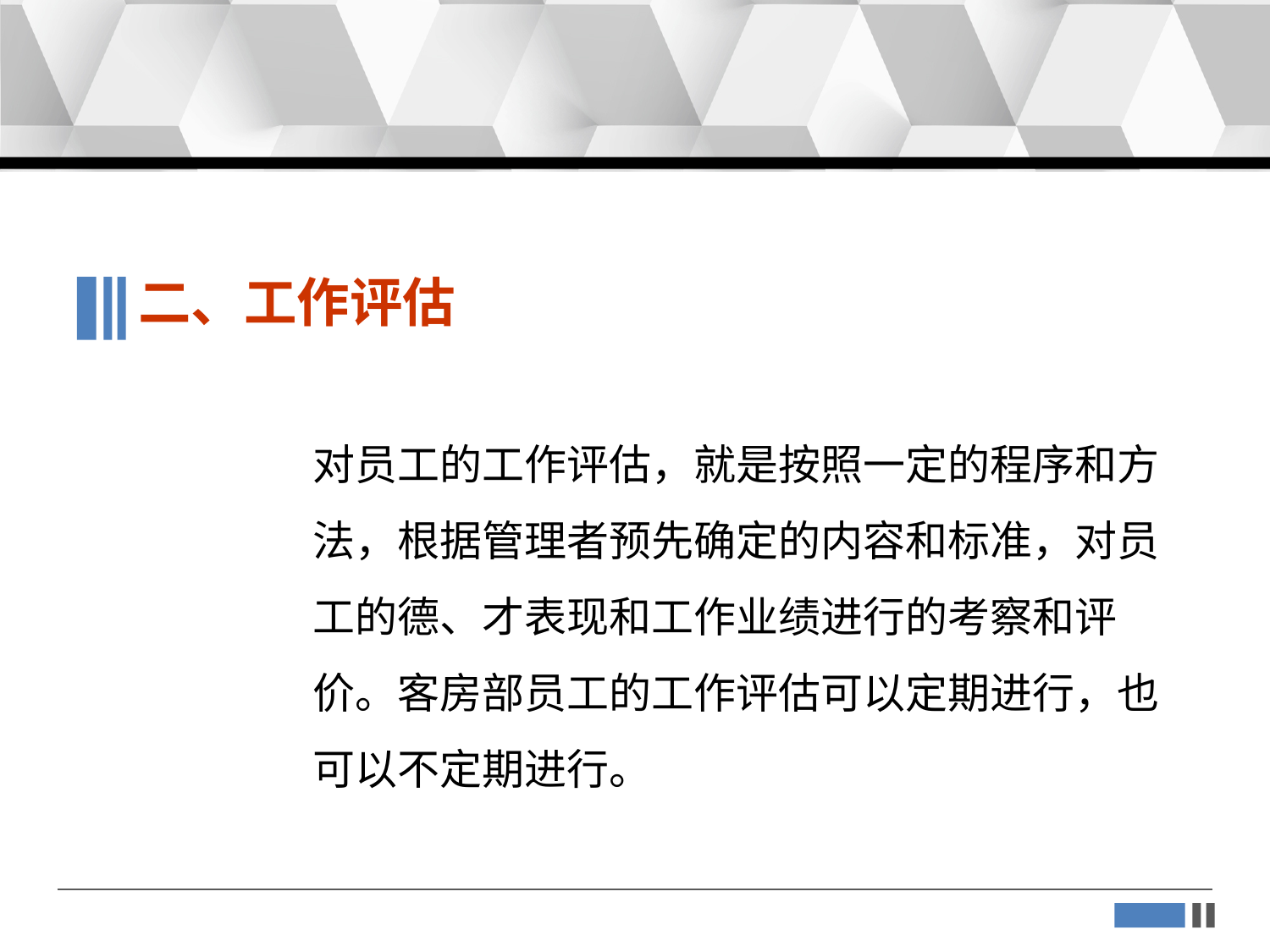

二、工作评估

对员工的工作评估，就是按照一定的程序和方法，根据管理者预先确定的内容和标准，对员工的德、才表现和工作业绩进行的考察和评价。客房部员工的工作评估可以定期进行，也可以不定期进行。